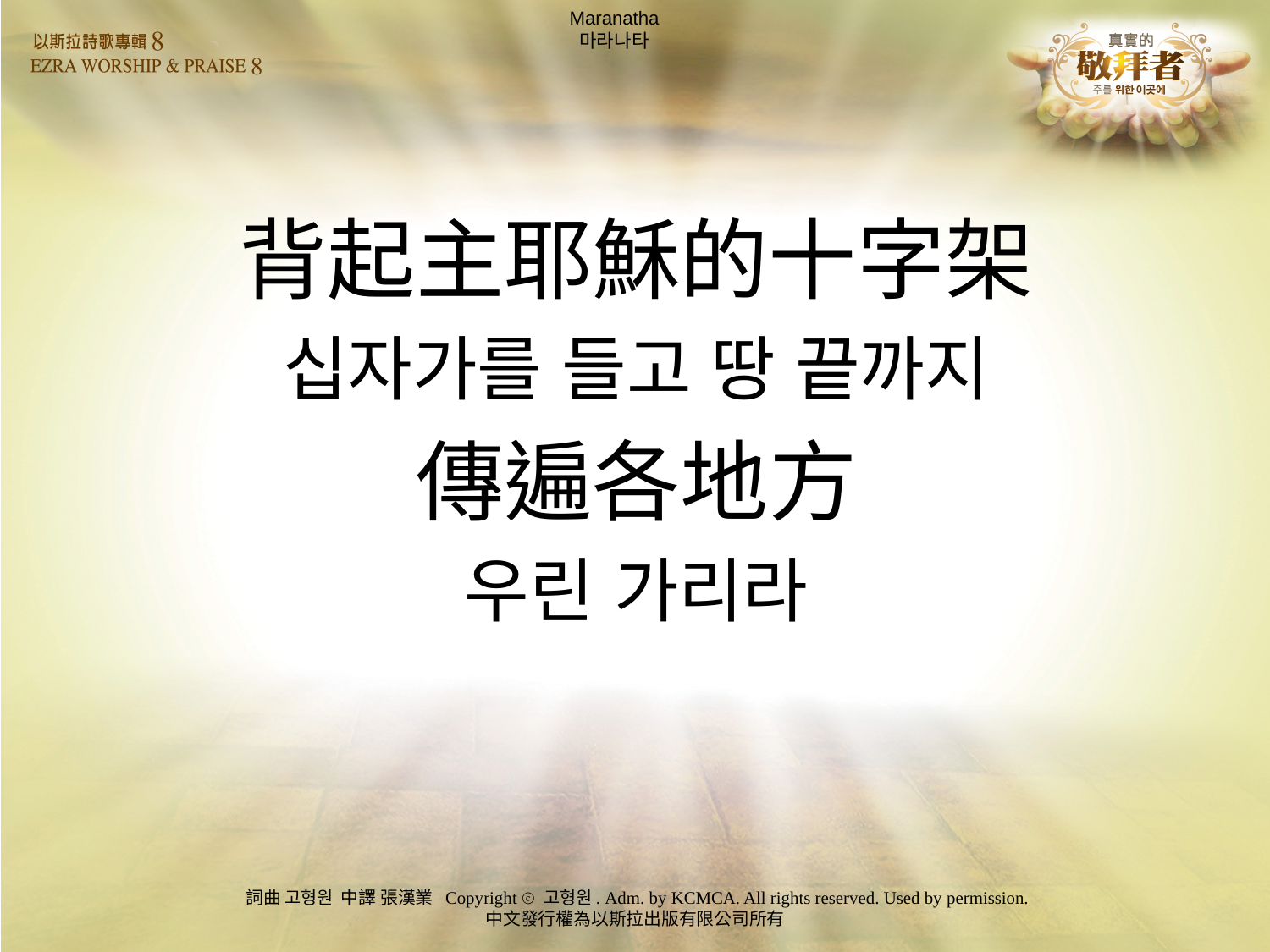

# Maranatha 마라나타
背起主耶穌的十字架
십자가를 들고 땅 끝까지
傳遍各地方
우린 가리라
詞曲 고형원  中譯 張漢業  Copyright ⓒ 고형원. Adm. by KCMCA. All rights reserved. Used by permission.
中文發行權為以斯拉出版有限公司所有